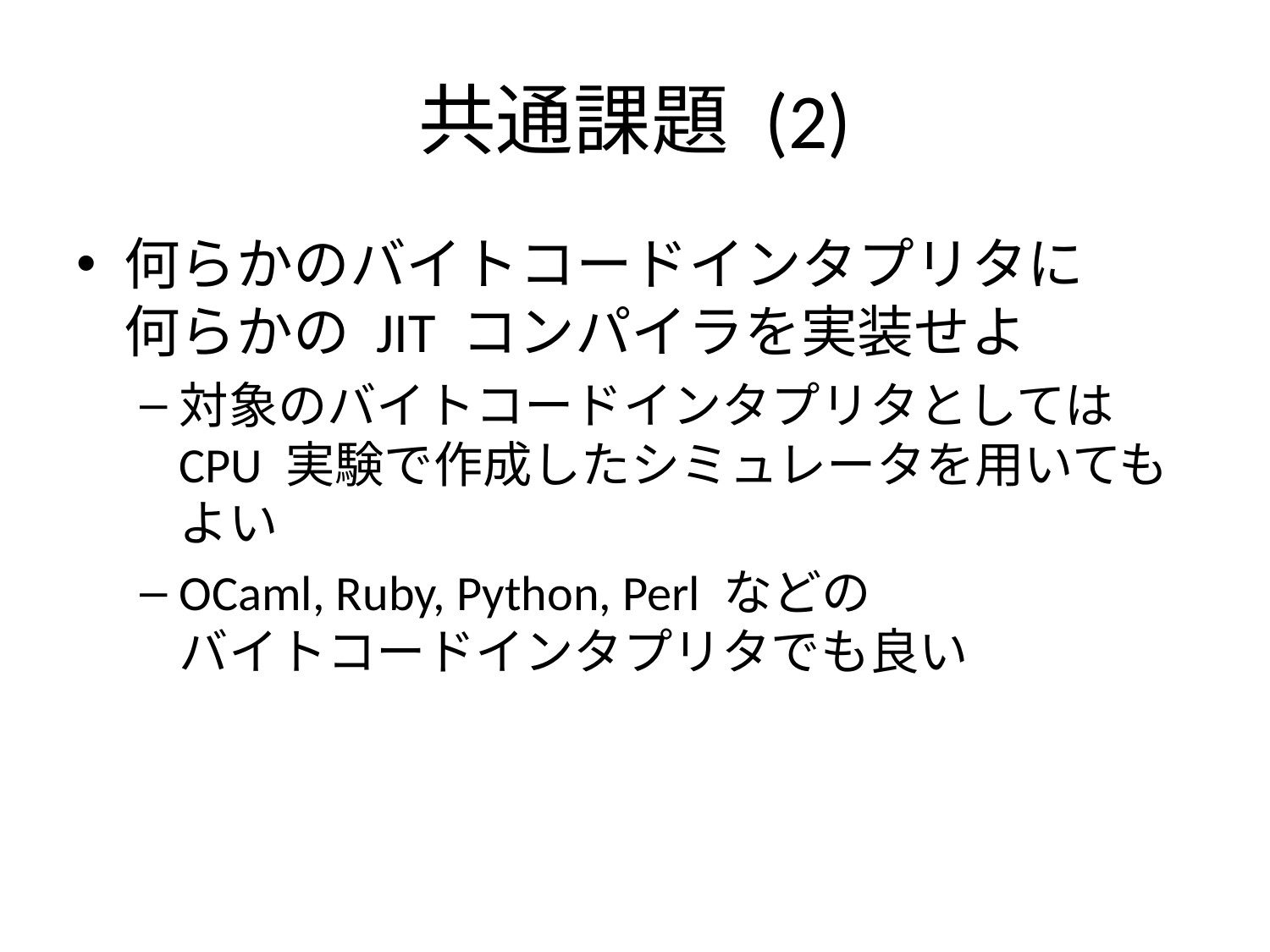

# 共通課題 (2)
何らかのバイトコードインタプリタに
何らかの JIT コンパイラを実装せよ
対象のバイトコードインタプリタとしては
CPU 実験で作成したシミュレータを用いてもよい
OCaml, Ruby, Python, Perl などの
バイトコードインタプリタでも良い